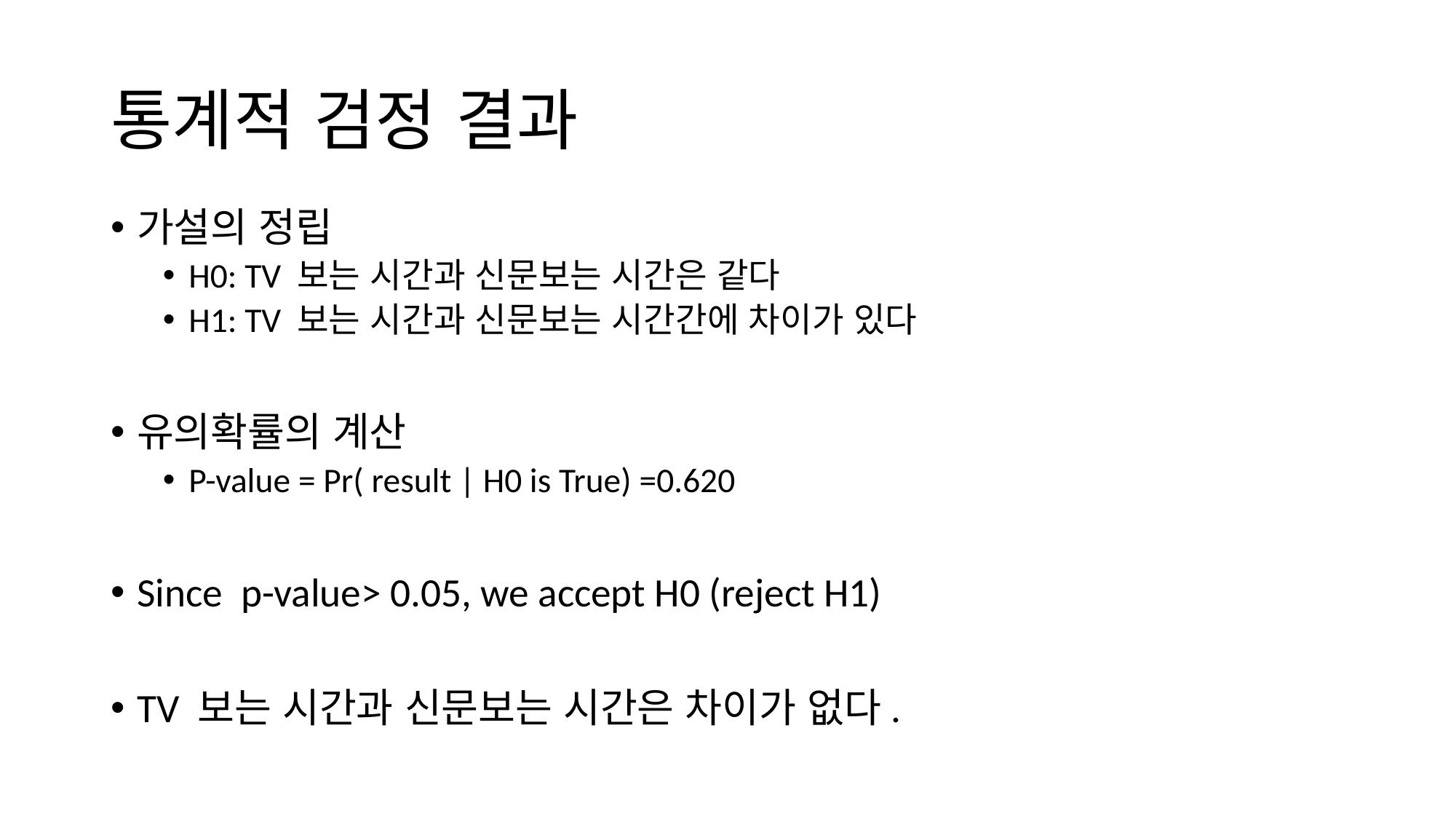

# 통계적 검정 결과
가설의 정립
H0: TV 보는 시간과 신문보는 시간은 같다
H1: TV 보는 시간과 신문보는 시간간에 차이가 있다

유의확률의 계산
P-value = Pr( result | H0 is True) =0.620

Since  p-value> 0.05, we accept H0 (reject H1)

TV 보는 시간과 신문보는 시간은 차이가 없다.